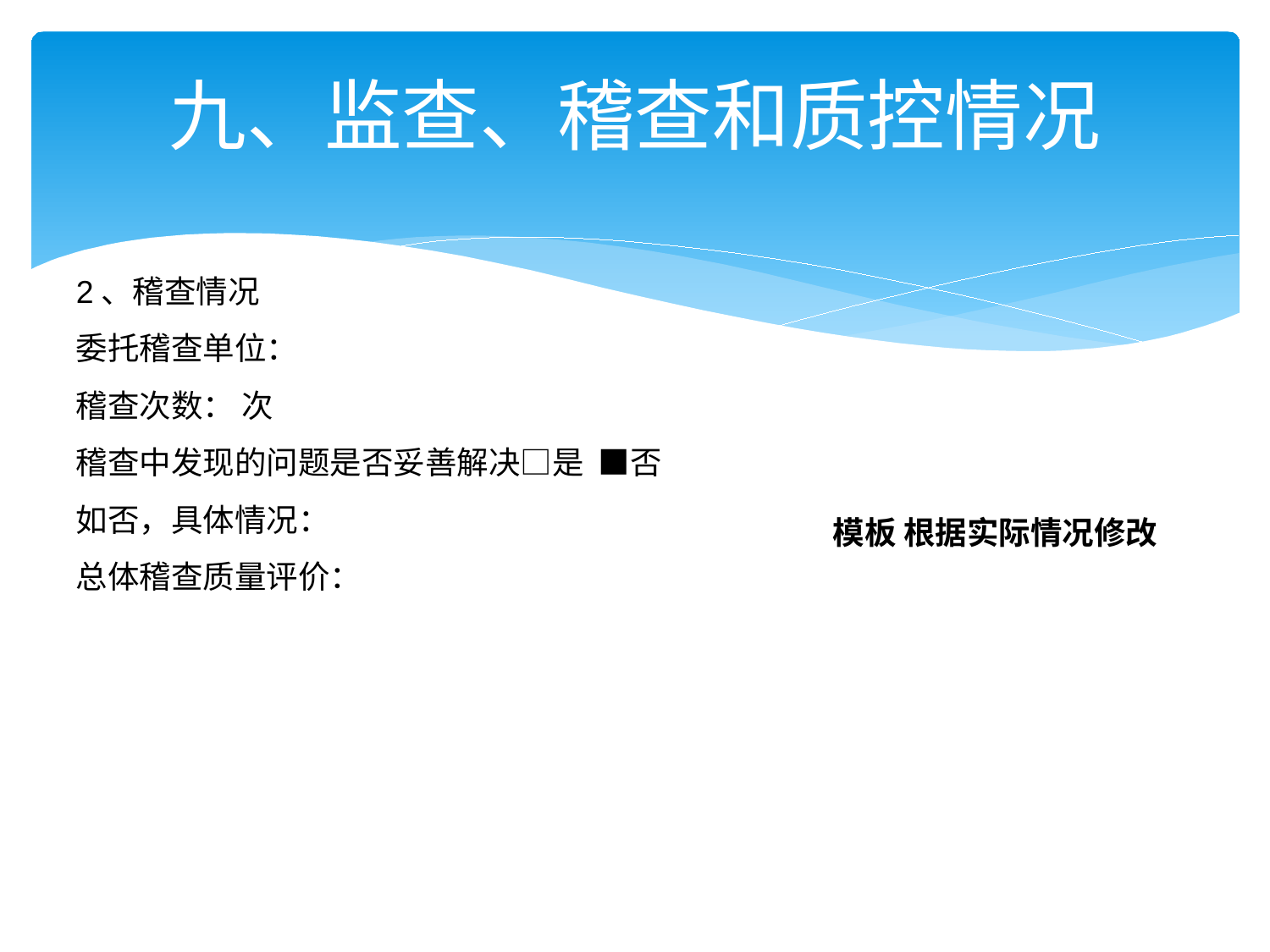

# 九、监查、稽查和质控情况
2、稽查情况
委托稽查单位：
稽查次数： 次
稽查中发现的问题是否妥善解决□是  ■否
如否，具体情况：
总体稽查质量评价：

模板 根据实际情况修改